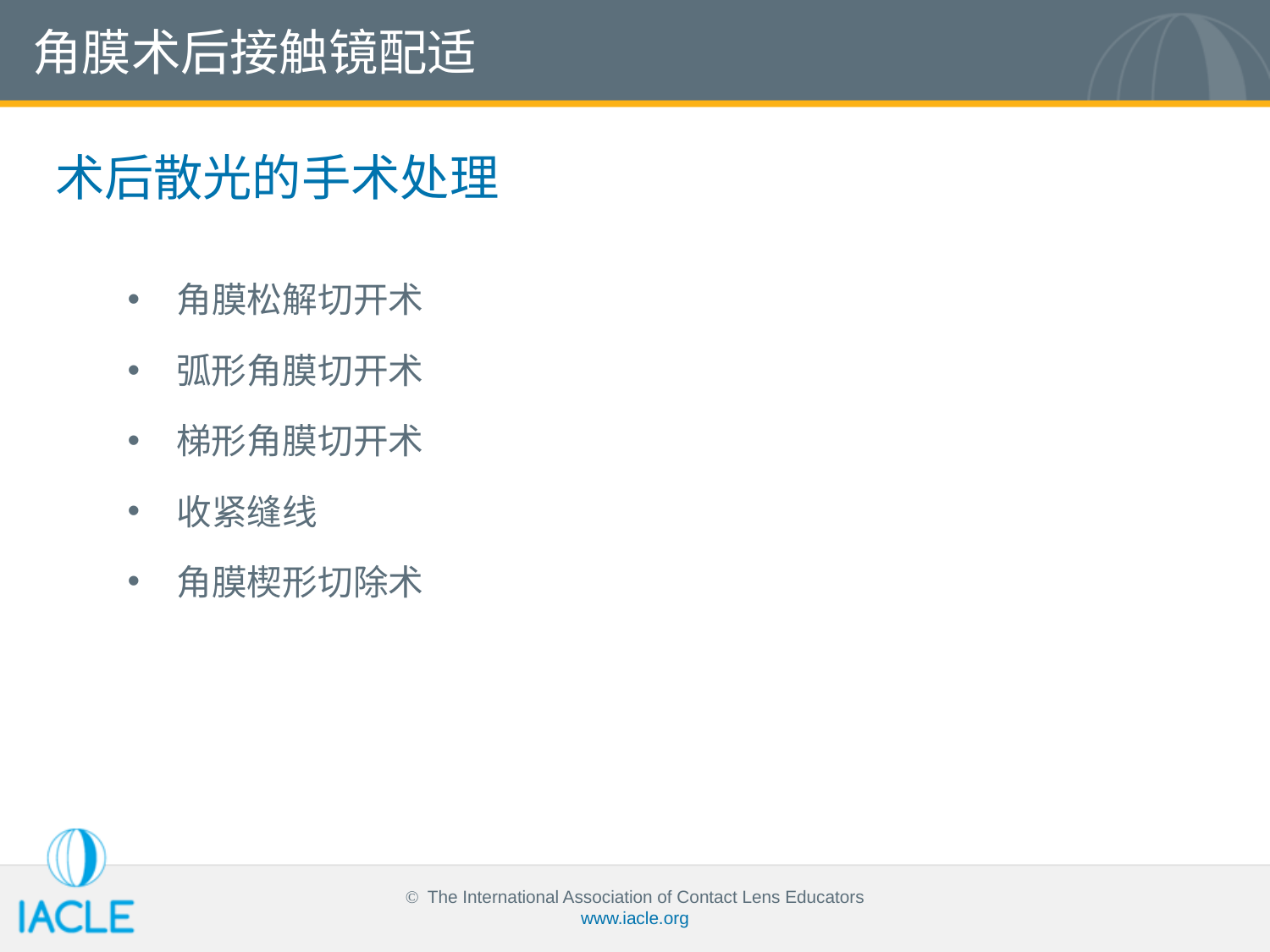

角膜术后接触镜配适
术后散光的手术处理
角膜松解切开术
弧形角膜切开术
梯形角膜切开术
收紧缝线
角膜楔形切除术